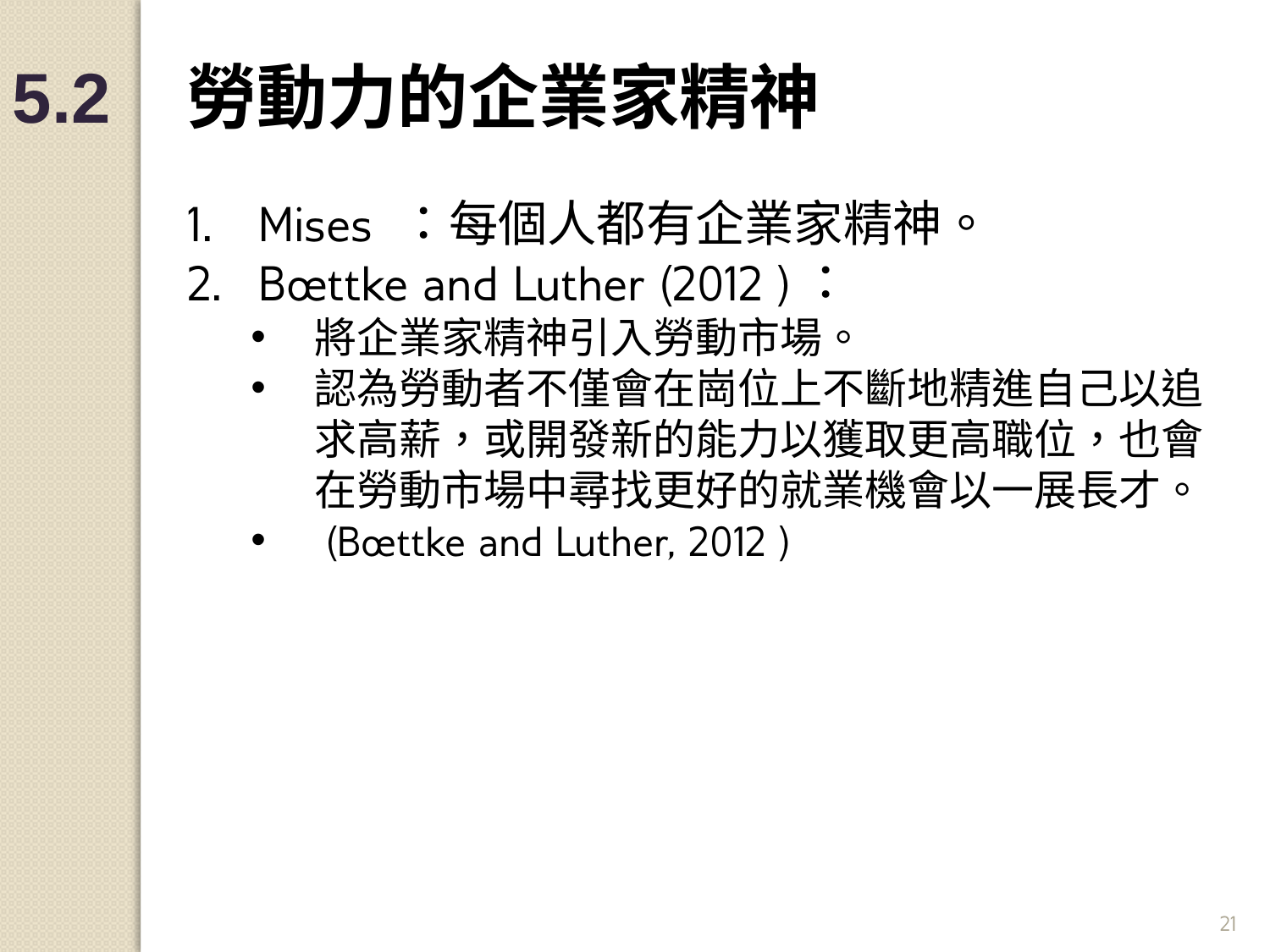

5.2   勞動力的企業家精神
Mises ：每個人都有企業家精神。
Boettke and Luther (2012 )：
將企業家精神引入勞動市場。
認為勞動者不僅會在崗位上不斷地精進自己以追求高薪，或開發新的能力以獲取更高職位，也會在勞動市場中尋找更好的就業機會以一展長才。
 (Boettke and Luther, 2012 )
21